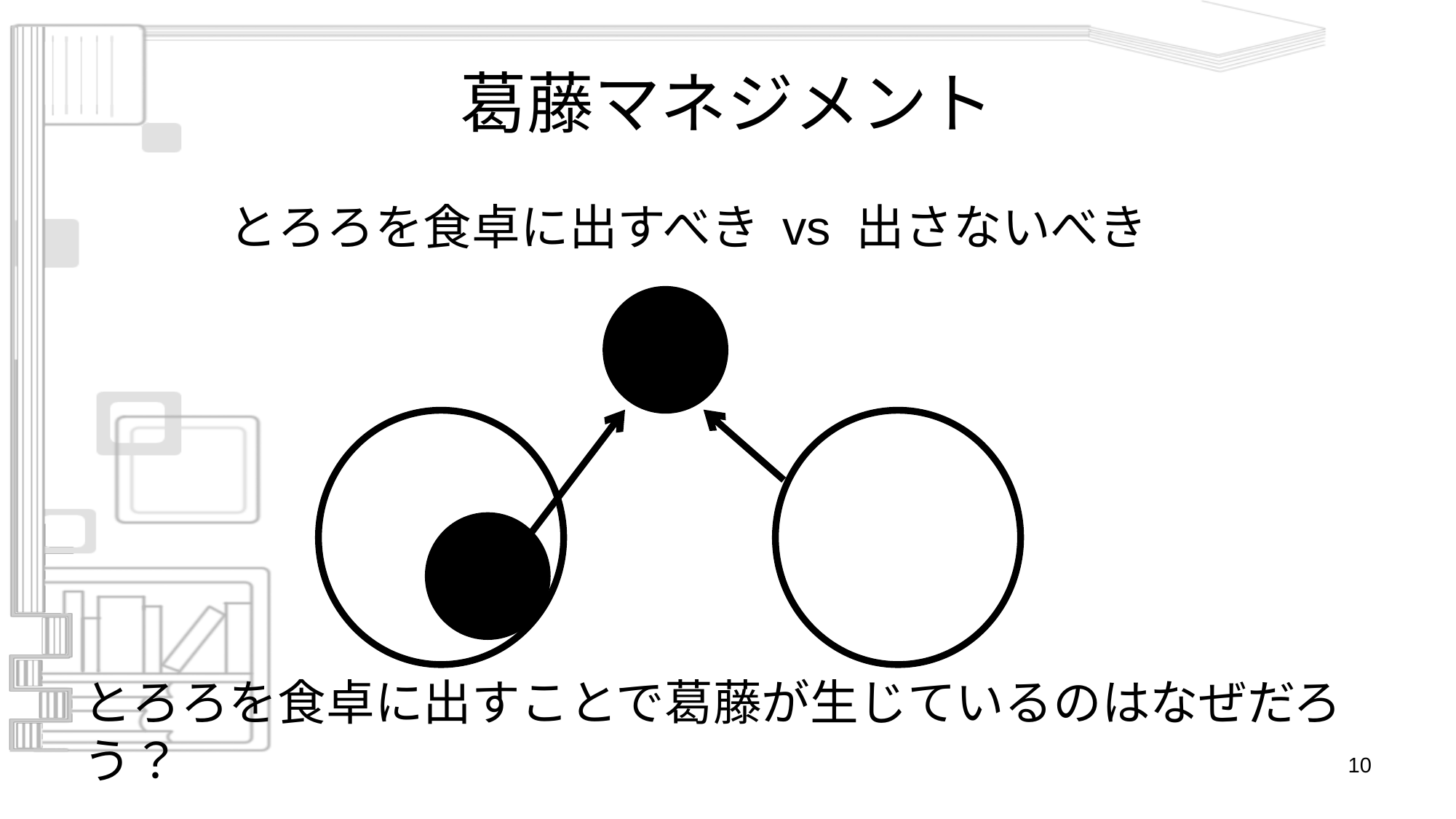

# 葛藤マネジメント
　　　とろろを食卓に出すべき vs 出さないべき

とろろを食卓に出すことで葛藤が生じているのはなぜだろう？

10